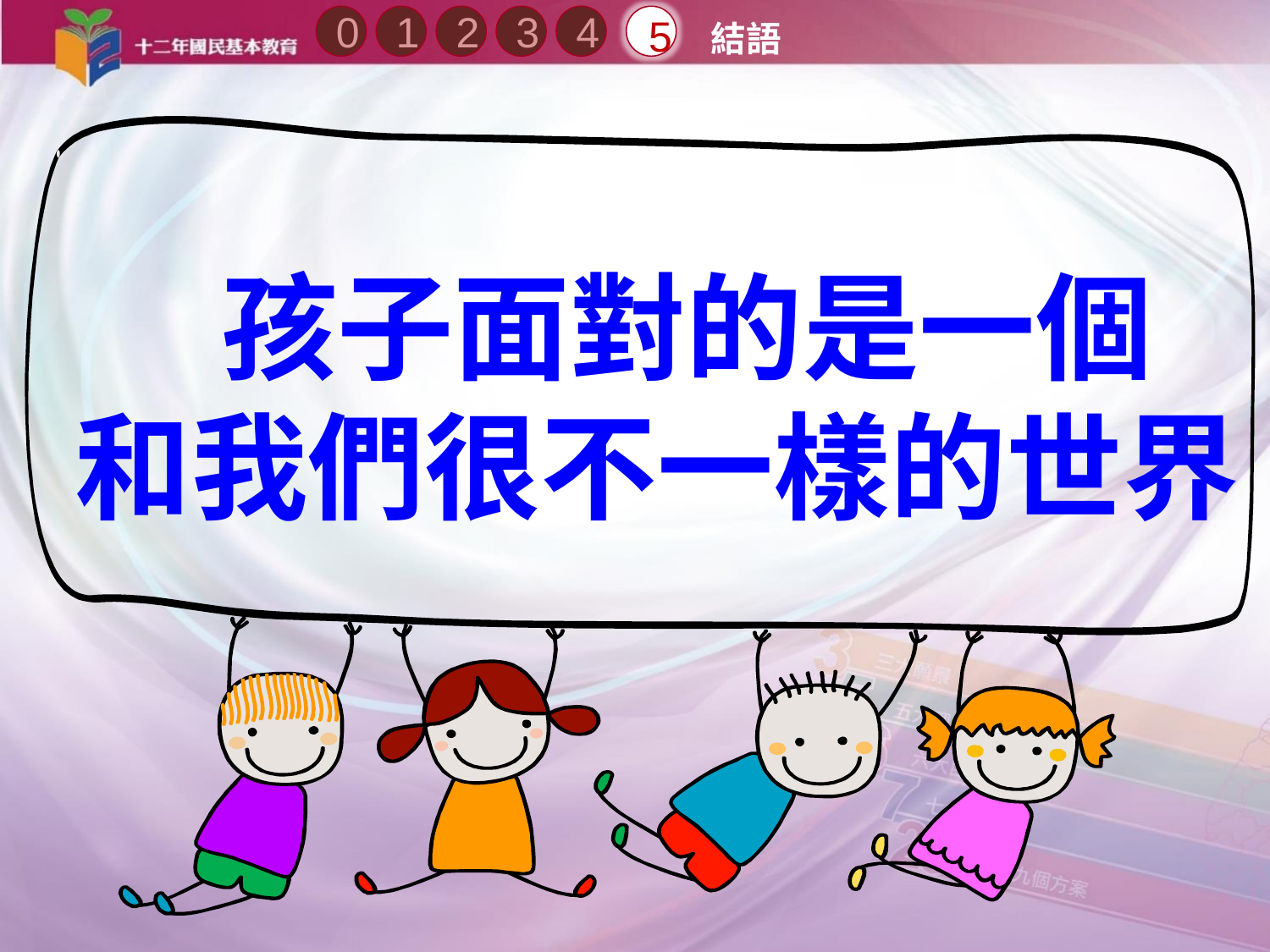

0
2
5
1
3
4
結語

  孩子面對的是一個
和我們很不一樣的世界